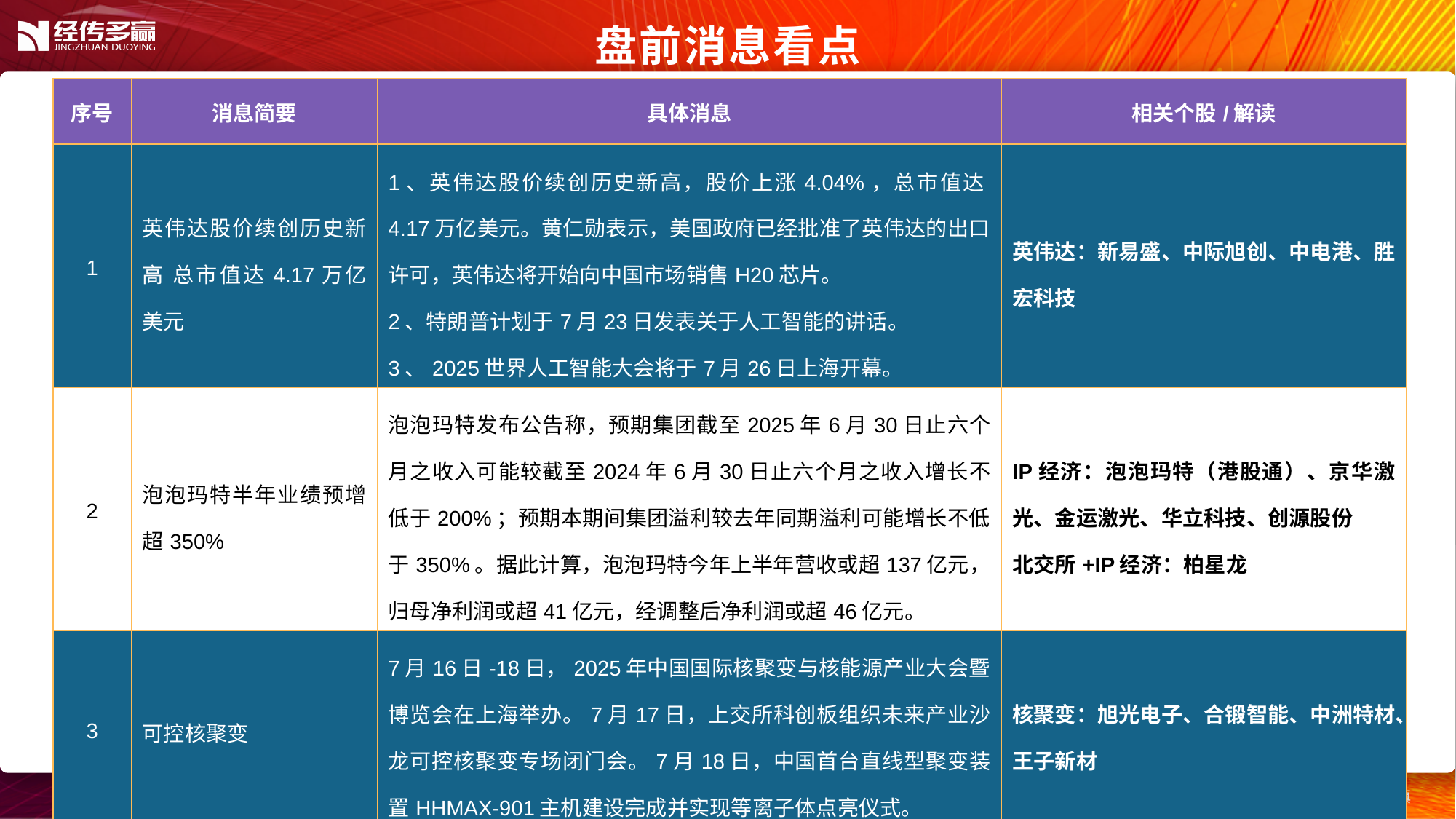

盘前消息看点
| 序号 | 消息简要 | 具体消息 | 相关个股/解读 |
| --- | --- | --- | --- |
| 1 | 英伟达股价续创历史新高 总市值达4.17万亿美元 | 1、英伟达股价续创历史新高，股价上涨4.04%，总市值达4.17万亿美元。黄仁勋表示，美国政府已经批准了英伟达的出口许可，英伟达将开始向中国市场销售H20芯片。 2、特朗普计划于7月23日发表关于人工智能的讲话。 3、2025世界人工智能大会将于7月26日上海开幕。 | 英伟达：新易盛、中际旭创、中电港、胜宏科技 |
| 2 | 泡泡玛特半年业绩预增超350% | 泡泡玛特发布公告称，预期集团截至2025年6月30日止六个月之收入可能较截至2024年6月30日止六个月之收入增长不低于200%；预期本期间集团溢利较去年同期溢利可能增长不低于350%。据此计算，泡泡玛特今年上半年营收或超137亿元，归母净利润或超41亿元，经调整后净利润或超46亿元。 | IP经济：泡泡玛特（港股通）、京华激光、金运激光、华立科技、创源股份 北交所+IP经济：柏星龙 |
| 3 | 可控核聚变 | 7月16日-18日，2025年中国国际核聚变与核能源产业大会暨博览会在上海举办。7月17日，上交所科创板组织未来产业沙龙可控核聚变专场闭门会。7月18日，中国首台直线型聚变装置HHMAX-901主机建设完成并实现等离子体点亮仪式。 | 核聚变：旭光电子、合锻智能、中洲特材、王子新材 |
| 4 |  |  |  |
| 5 |  |  |  |